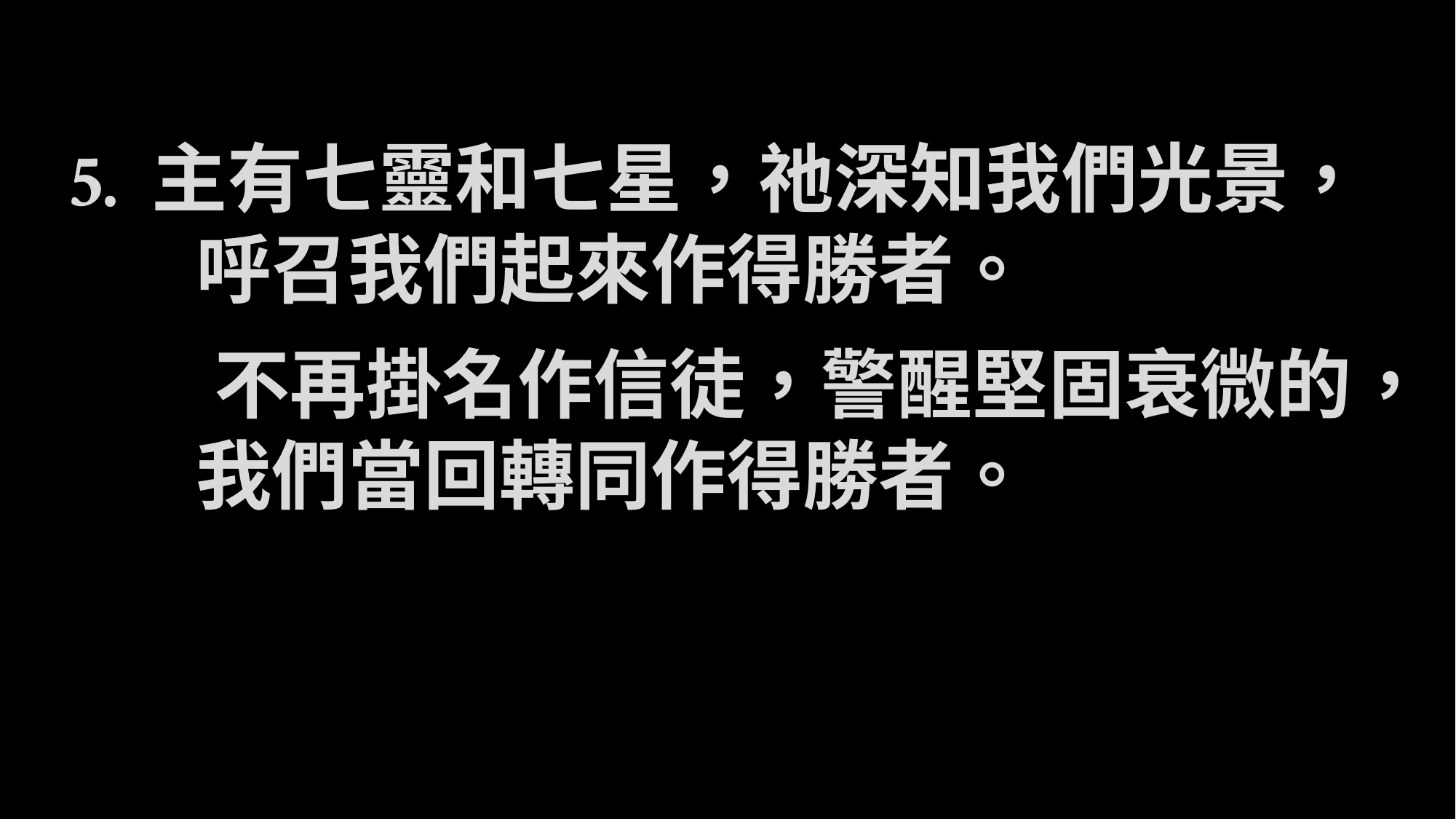

5. 主有七靈和七星，祂深知我們光景，	 呼召我們起來作得勝者。
	 不再掛名作信徒，警醒堅固衰微的，	 我們當回轉同作得勝者。